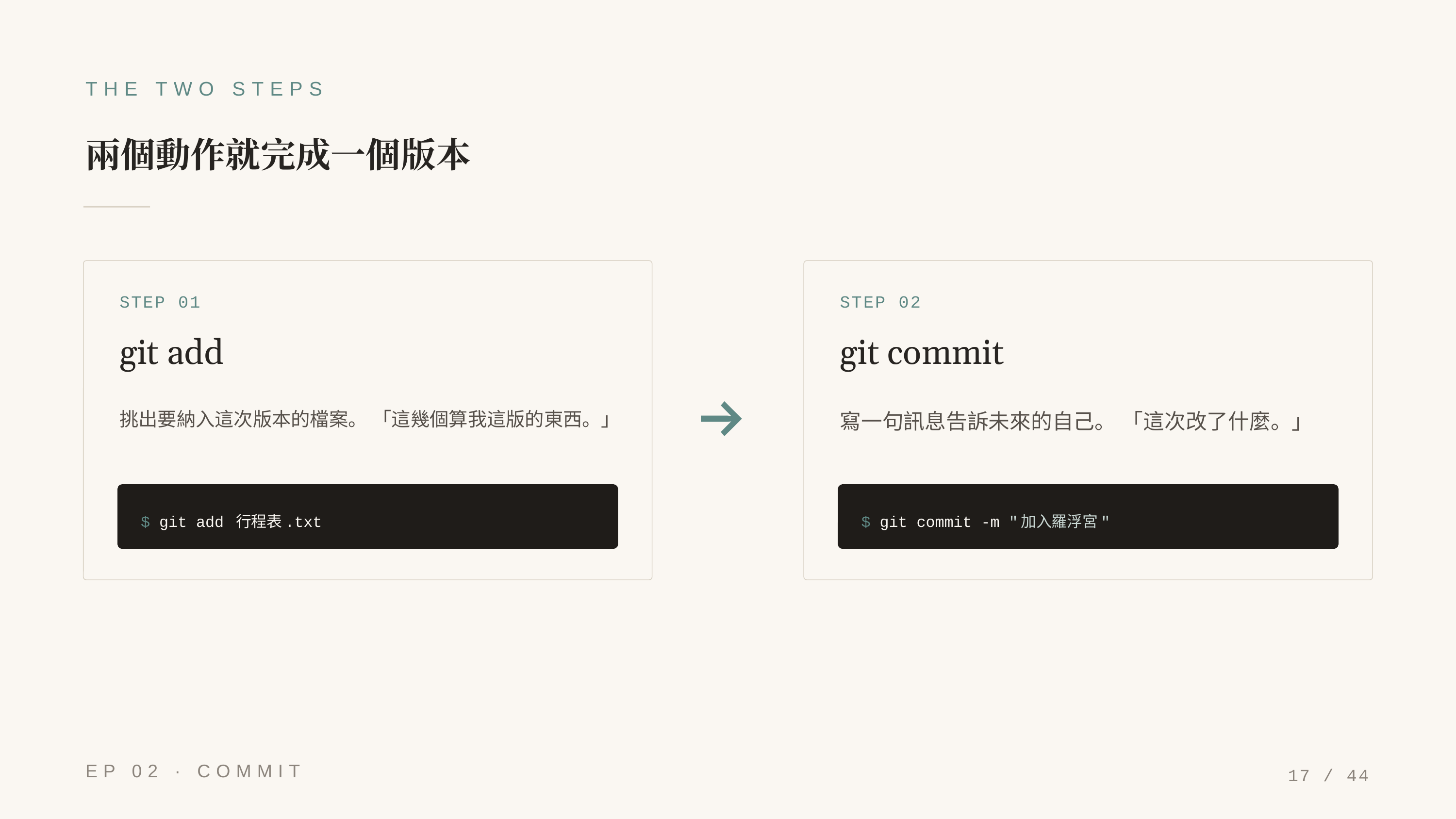

THE TWO STEPS
兩個動作就完成一個版本

→

STEP 01
STEP 02
git add
git commit
挑出要納入這次版本的檔案。 「這幾個算我這版的東西。」
寫一句訊息告訴未來的自己。 「這次改了什麼。」

$ git add 行程表.txt
$ git commit -m "加入羅浮宮"
EP 02 · COMMIT
17 / 44